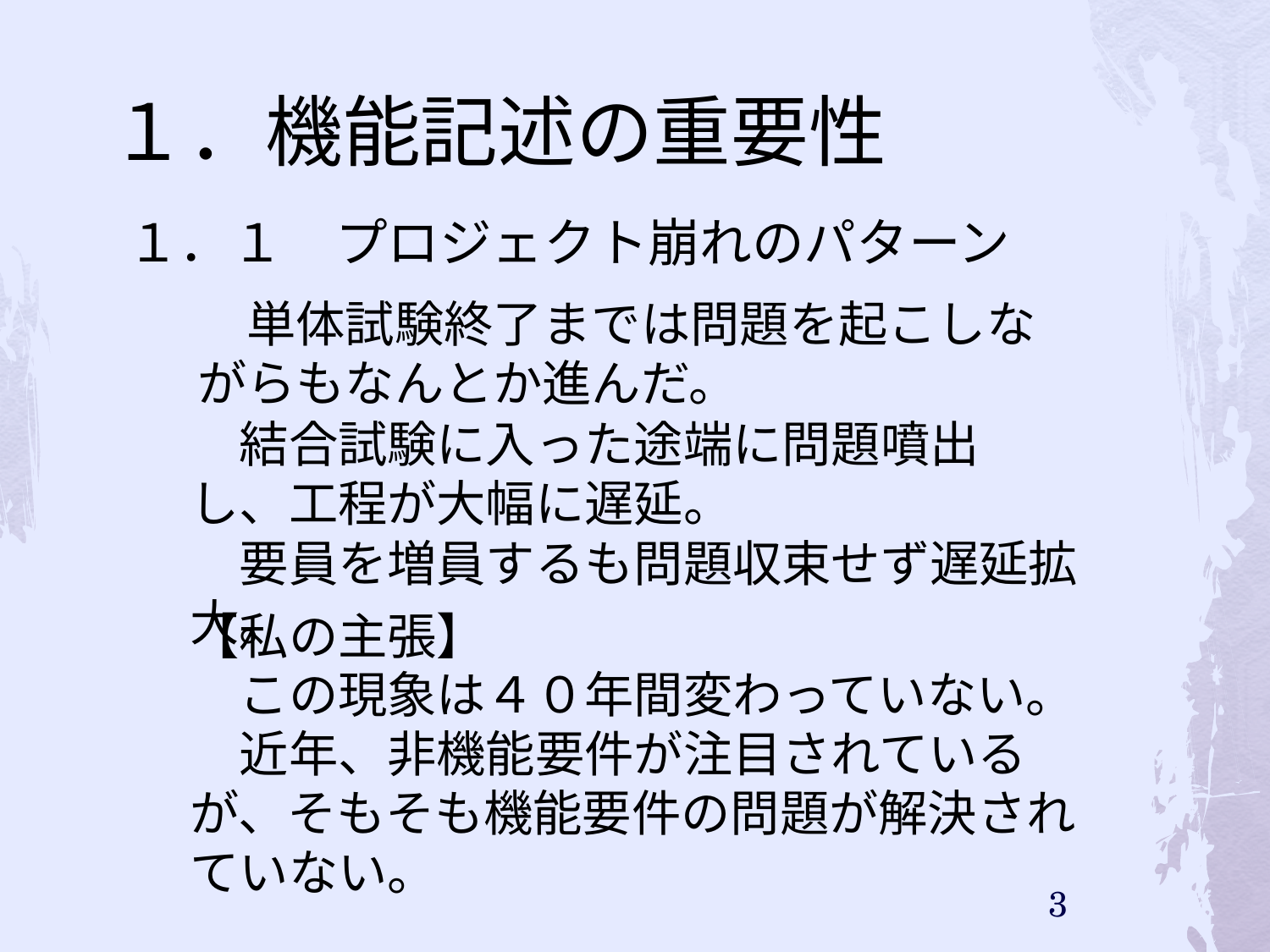

１．機能記述の重要性
# １．１　プロジェクト崩れのパターン
　単体試験終了までは問題を起こしながらもなんとか進んだ。
　結合試験に入った途端に問題噴出し、工程が大幅に遅延。
　要員を増員するも問題収束せず遅延拡大。
【私の主張】
　この現象は４０年間変わっていない。
　近年、非機能要件が注目されているが、そもそも機能要件の問題が解決されていない。
3